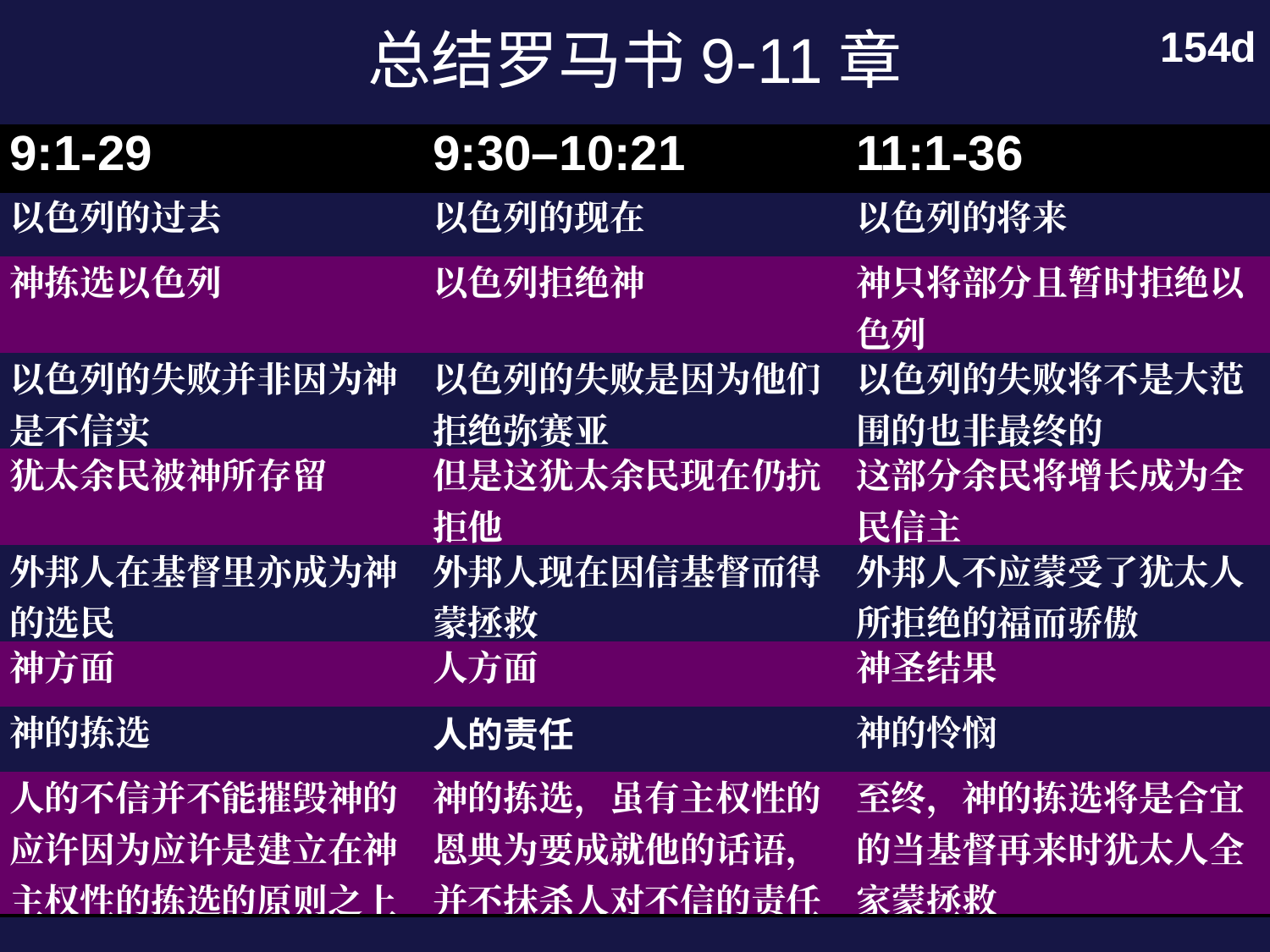

# 总结罗马书9-11章
154d
| 9:1-29 | 9:30–10:21 | 11:1-36 |
| --- | --- | --- |
| 以色列的过去 | 以色列的现在 | 以色列的将来 |
| 神拣选以色列 | 以色列拒绝神 | 神只将部分且暂时拒绝以色列 |
| 以色列的失败并非因为神是不信实 | 以色列的失败是因为他们拒绝弥赛亚 | 以色列的失败将不是大范围的也非最终的 |
| 犹太余民被神所存留 | 但是这犹太余民现在仍抗拒他 | 这部分余民将增长成为全民信主 |
| 外邦人在基督里亦成为神的选民 | 外邦人现在因信基督而得蒙拯救 | 外邦人不应蒙受了犹太人所拒绝的福而骄傲 |
| 神方面 | 人方面 | 神圣结果 |
| 神的拣选 | 人的责任 | 神的怜悯 |
| 人的不信并不能摧毁神的应许因为应许是建立在神主权性的拣选的原则之上 | 神的拣选，虽有主权性的恩典为要成就他的话语，并不抹杀人对不信的责任 | 至终，神的拣选将是合宜的当基督再来时犹太人全家蒙拯救 |